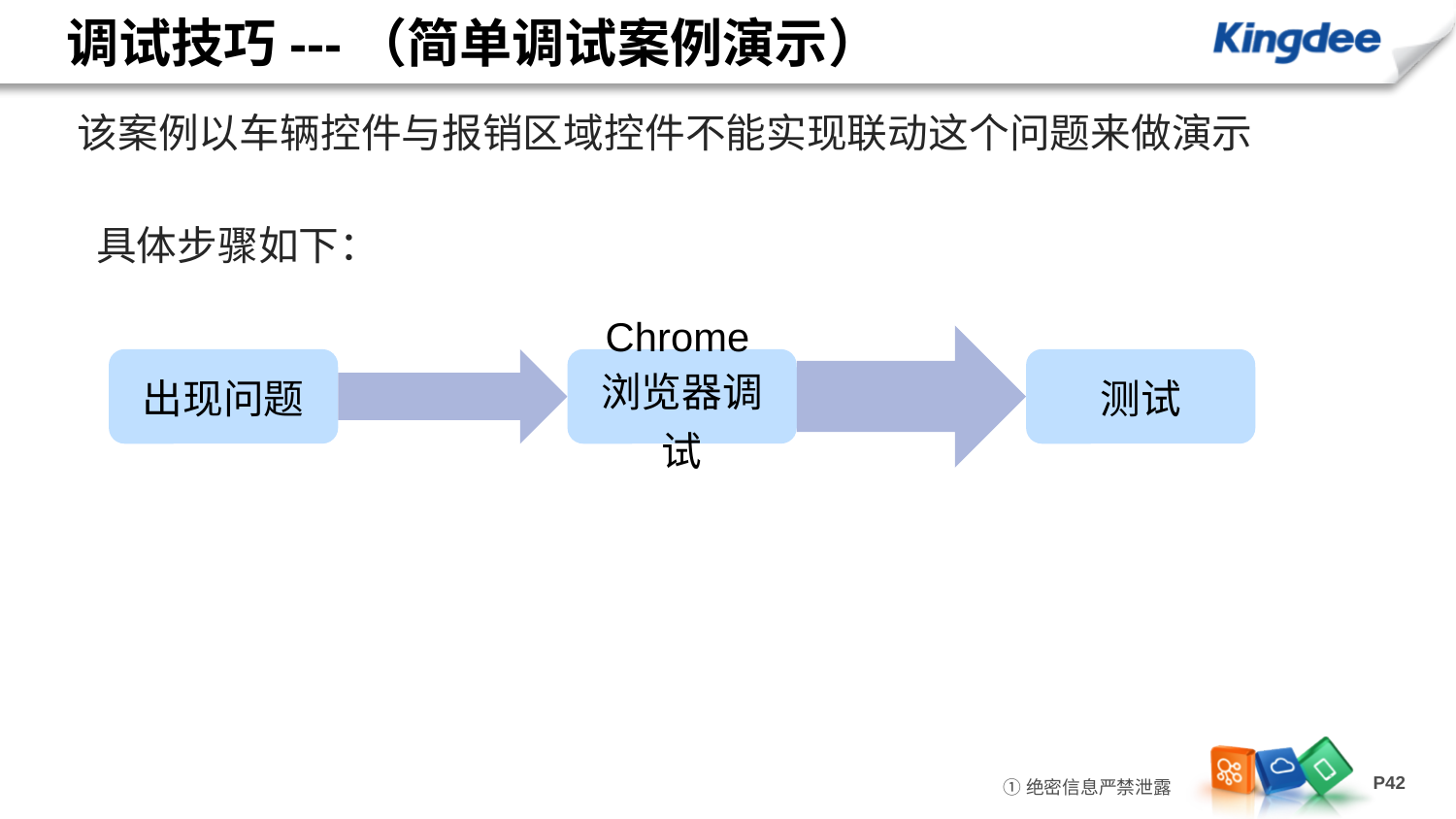

# 调试技巧---（简单调试案例演示）
该案例以车辆控件与报销区域控件不能实现联动这个问题来做演示

 具体步骤如下：
出现问题
Chrome浏览器调试
测试